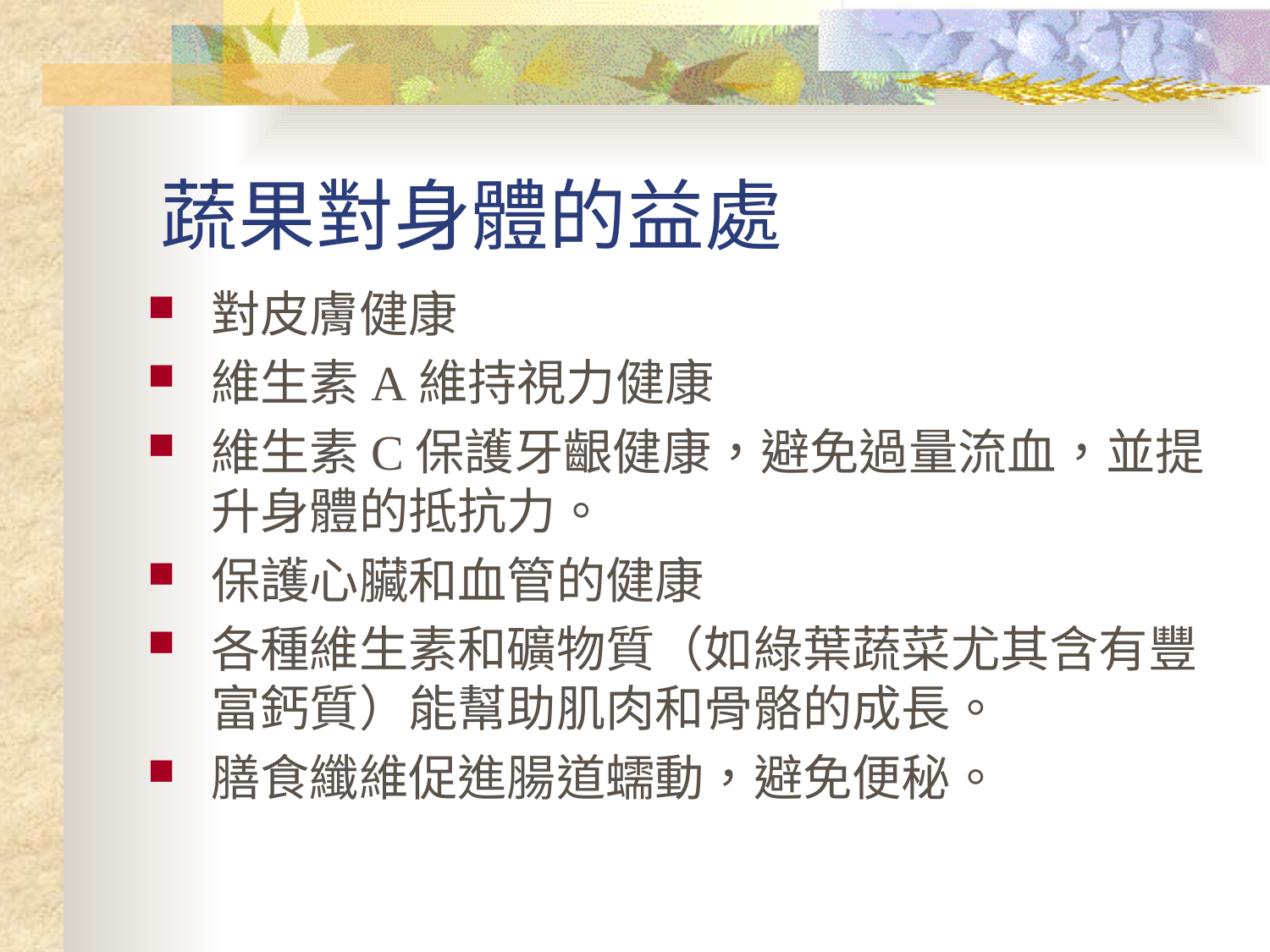

# 蔬果對身體的益處
對皮膚健康
維生素A維持視力健康
維生素C保護牙齦健康，避免過量流血，並提升身體的抵抗力。
保護心臟和血管的健康
各種維生素和礦物質（如綠葉蔬菜尤其含有豐富鈣質）能幫助肌肉和骨骼的成長。
膳食纖維促進腸道蠕動，避免便秘。